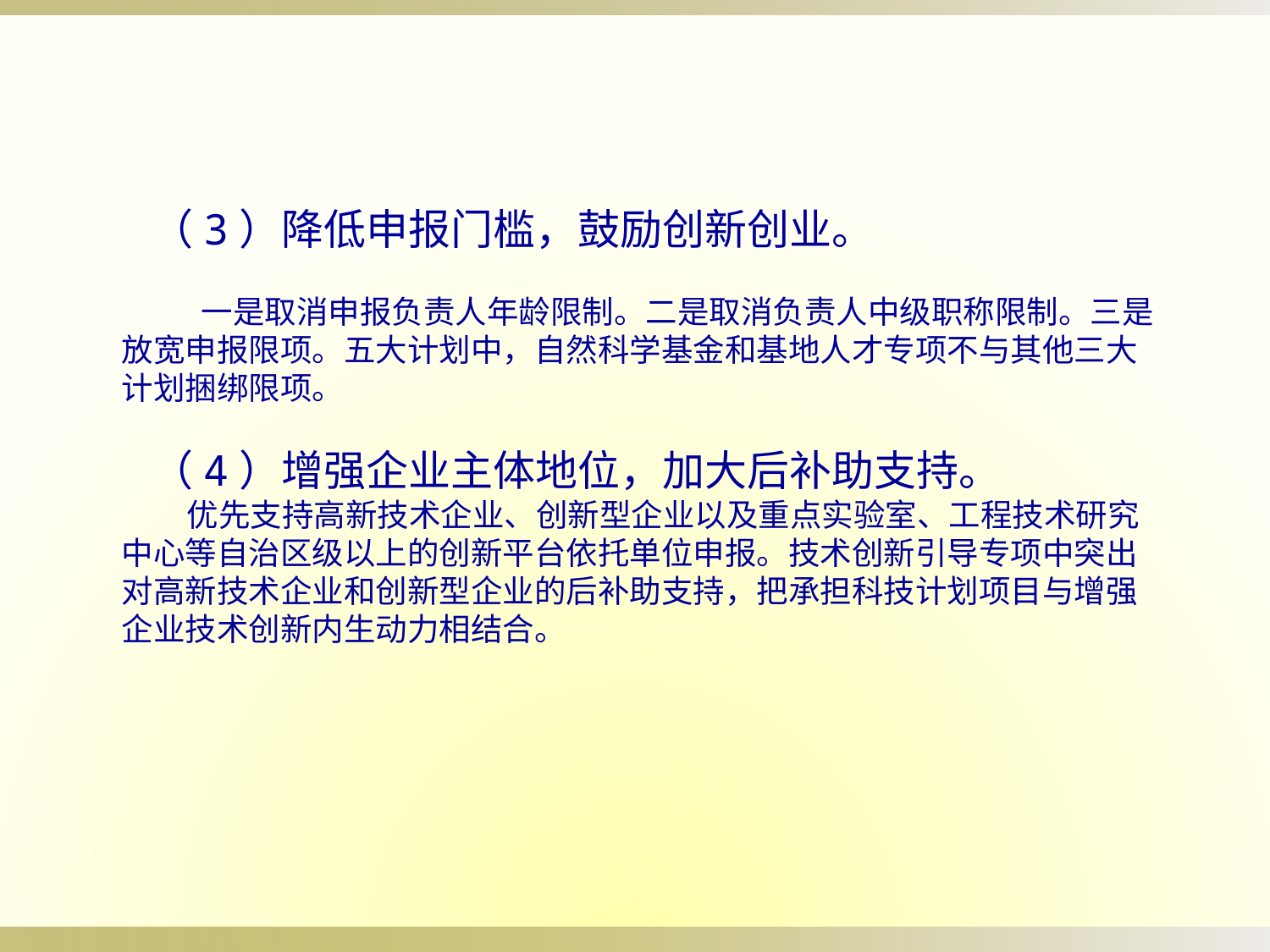

（3）降低申报门槛，鼓励创新创业。

          一是取消申报负责人年龄限制。二是取消负责人中级职称限制。三是放宽申报限项。五大计划中，自然科学基金和基地人才专项不与其他三大计划捆绑限项。

  （4）增强企业主体地位，加大后补助支持。
        优先支持高新技术企业、创新型企业以及重点实验室、工程技术研究中心等自治区级以上的创新平台依托单位申报。技术创新引导专项中突出对高新技术企业和创新型企业的后补助支持，把承担科技计划项目与增强企业技术创新内生动力相结合。